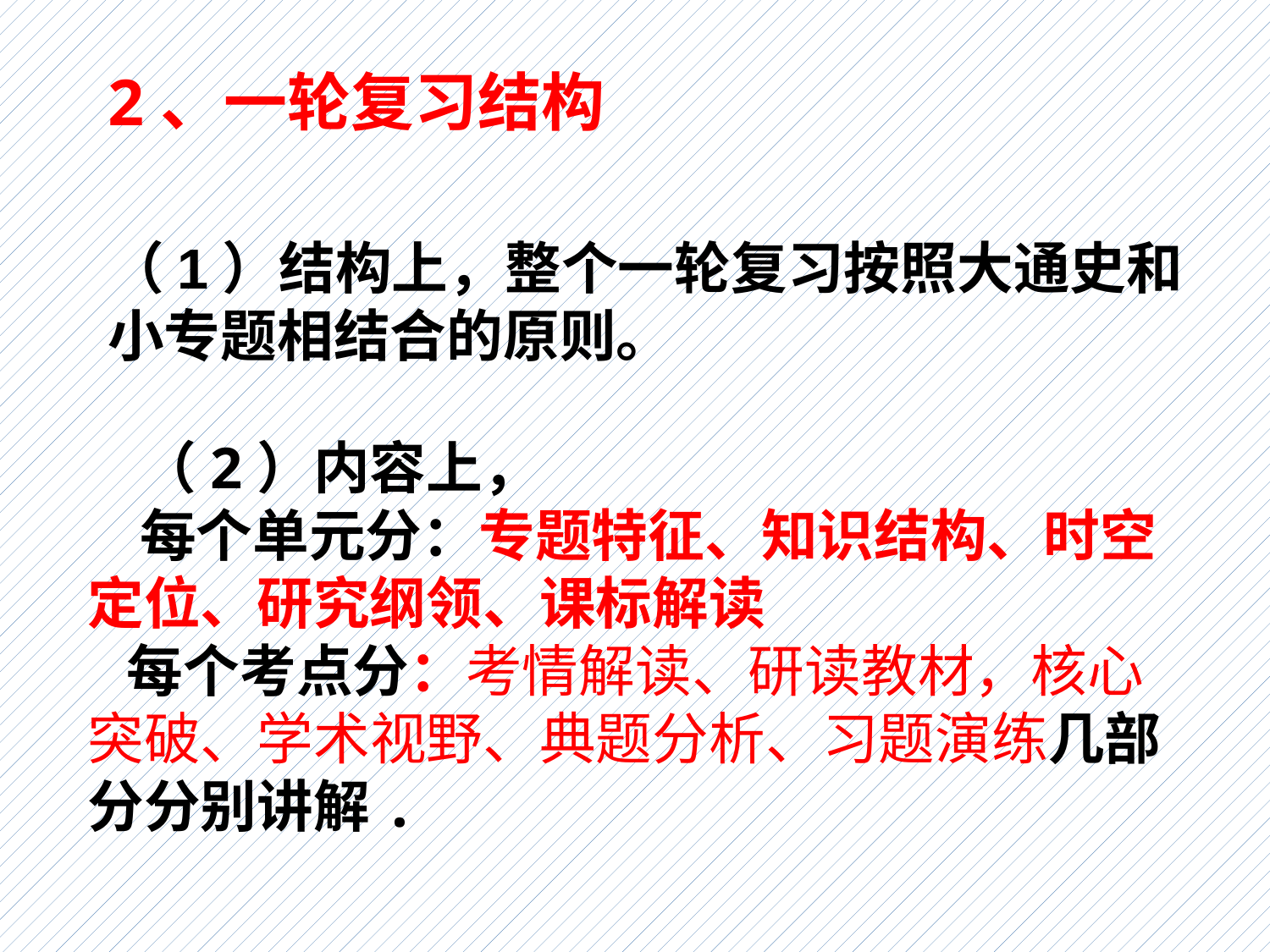

2、一轮复习结构
（1）结构上，整个一轮复习按照大通史和小专题相结合的原则。
   （2）内容上，
   每个单元分：专题特征、知识结构、时空定位、研究纲领、课标解读
  每个考点分：考情解读、研读教材，核心突破、学术视野、典题分析、习题演练几部分分别讲解.